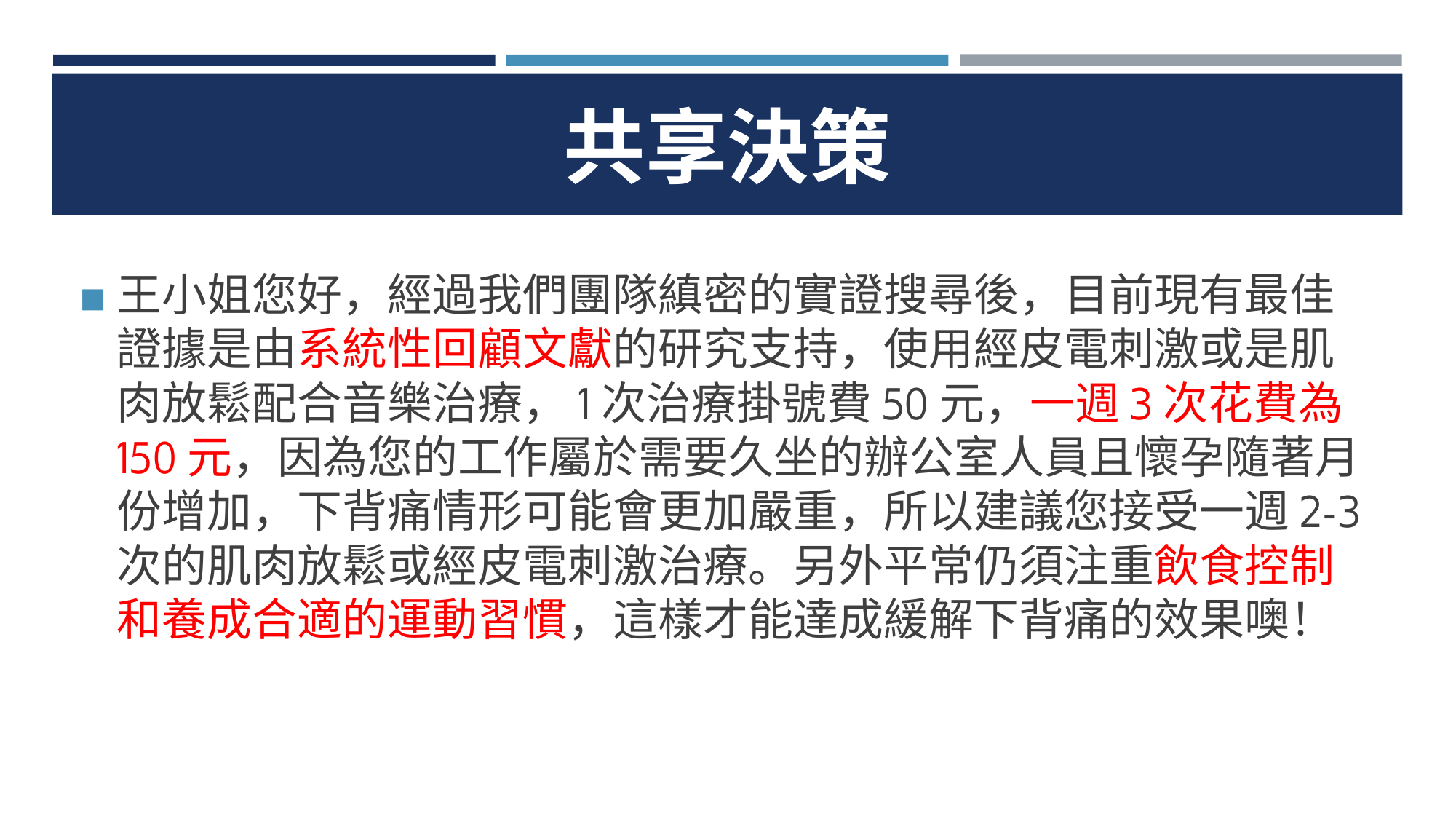

# 共享決策
王小姐您好，經過我們團隊縝密的實證搜尋後，目前現有最佳證據是由系統性回顧文獻的研究支持，使用經皮電刺激或是肌肉放鬆配合音樂治療，1次治療掛號費50元，一週3次花費為150元，因為您的工作屬於需要久坐的辦公室人員且懷孕隨著月份增加，下背痛情形可能會更加嚴重，所以建議您接受一週2-3次的肌肉放鬆或經皮電刺激治療。另外平常仍須注重飲食控制和養成合適的運動習慣，這樣才能達成緩解下背痛的效果噢！